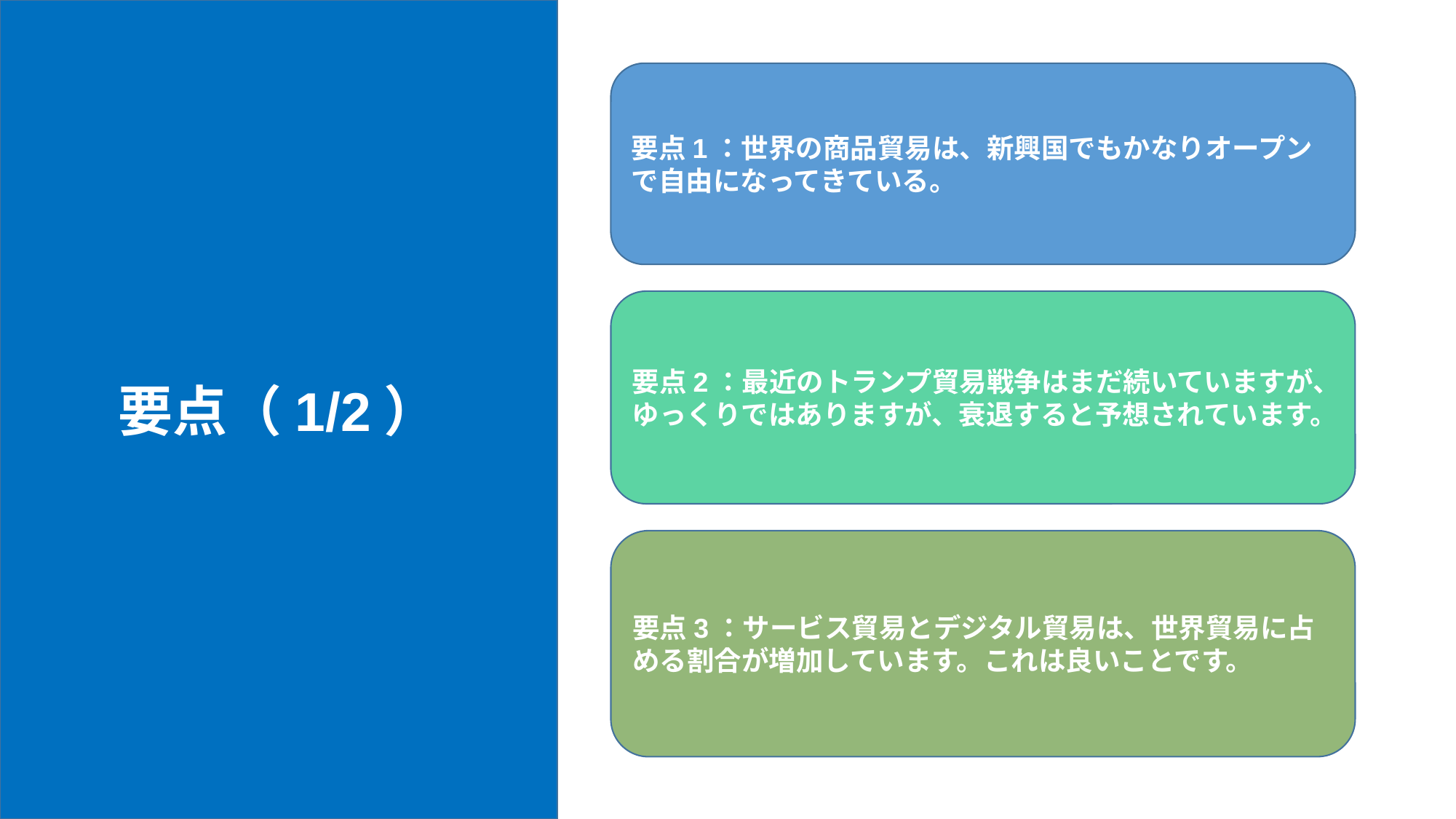

要点（1/2）

要点1：世界の商品貿易は、新興国でもかなりオープンで自由になってきている。
要点2：最近のトランプ貿易戦争はまだ続いていますが、ゆっくりではありますが、衰退すると予想されています。
要点3：サービス貿易とデジタル貿易は、世界貿易に占める割合が増加しています。これは良いことです。